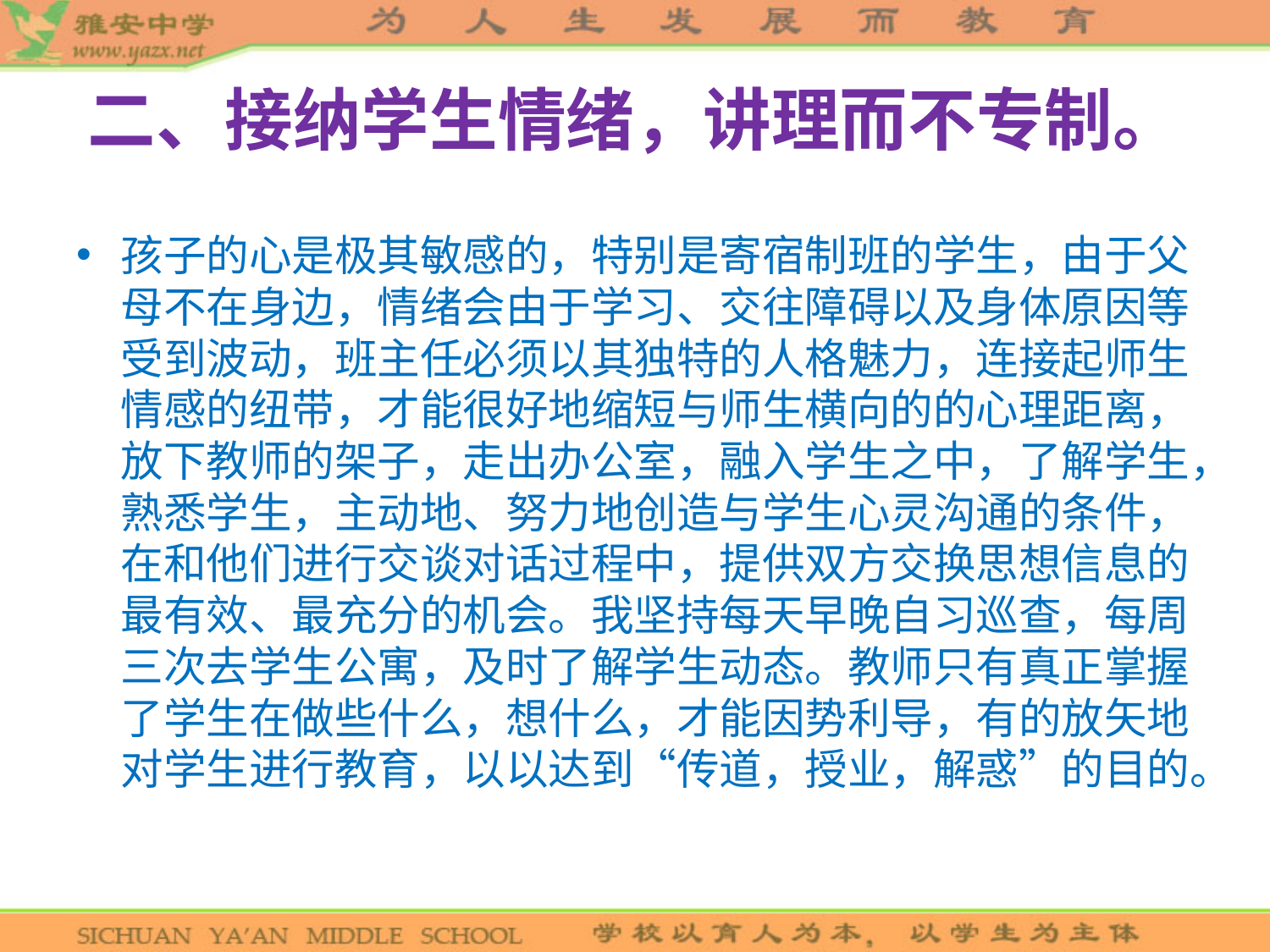

# 二、接纳学生情绪，讲理而不专制。
孩子的心是极其敏感的，特别是寄宿制班的学生，由于父母不在身边，情绪会由于学习、交往障碍以及身体原因等受到波动，班主任必须以其独特的人格魅力，连接起师生情感的纽带，才能很好地缩短与师生横向的的心理距离，放下教师的架子，走出办公室，融入学生之中，了解学生，熟悉学生，主动地、努力地创造与学生心灵沟通的条件，在和他们进行交谈对话过程中，提供双方交换思想信息的最有效、最充分的机会。我坚持每天早晚自习巡查，每周三次去学生公寓，及时了解学生动态。教师只有真正掌握了学生在做些什么，想什么，才能因势利导，有的放矢地对学生进行教育，以以达到“传道，授业，解惑”的目的。